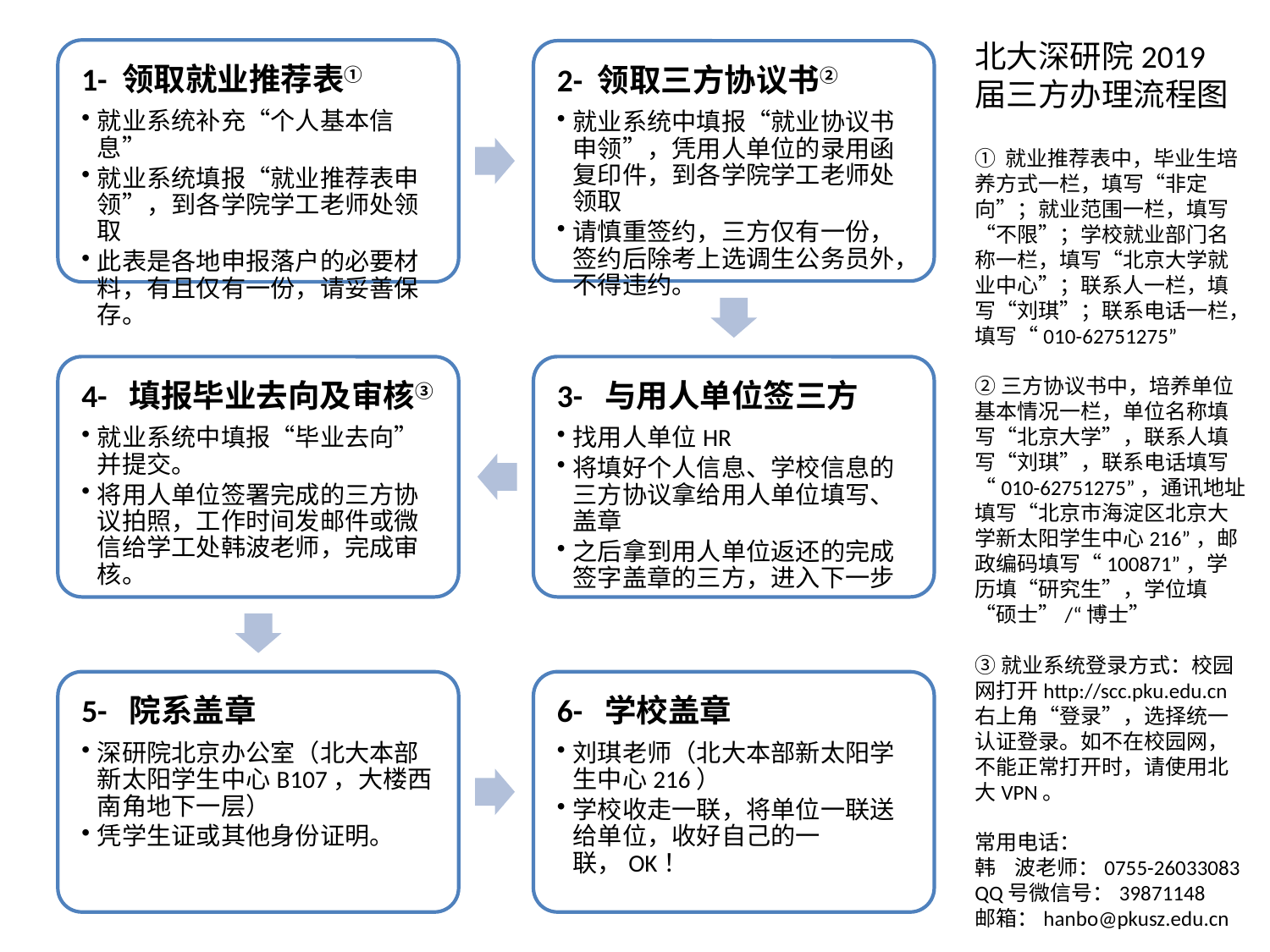

北大深研院2019届三方办理流程图
1- 领取就业推荐表①
就业系统补充“个人基本信息”
就业系统填报“就业推荐表申领”，到各学院学工老师处领取
此表是各地申报落户的必要材料，有且仅有一份，请妥善保存。

2- 领取三方协议书②
就业系统中填报“就业协议书申领”，凭用人单位的录用函复印件，到各学院学工老师处领取
请慎重签约，三方仅有一份，签约后除考上选调生公务员外，不得违约。

3-  与用人单位签三方
找用人单位HR
将填好个人信息、学校信息的三方协议拿给用人单位填写、盖章
之后拿到用人单位返还的完成签字盖章的三方，进入下一步

4-  填报毕业去向及审核③
就业系统中填报“毕业去向”并提交。
将用人单位签署完成的三方协议拍照，工作时间发邮件或微信给学工处韩波老师，完成审核。

5-  院系盖章
深研院北京办公室（北大本部新太阳学生中心B107，大楼西南角地下一层）
凭学生证或其他身份证明。

6-  学校盖章
刘琪老师（北大本部新太阳学生中心216）
学校收走一联，将单位一联送给单位，收好自己的一联，OK！
① 就业推荐表中，毕业生培养方式一栏，填写“非定向”；就业范围一栏，填写“不限”；学校就业部门名称一栏，填写“北京大学就业中心”；联系人一栏，填写“刘琪”；联系电话一栏，填写“010-62751275”

②三方协议书中，培养单位基本情况一栏，单位名称填写“北京大学”，联系人填写“刘琪”，联系电话填写“010-62751275”，通讯地址填写“北京市海淀区北京大学新太阳学生中心216”，邮政编码填写“100871”，学历填“研究生”，学位填“硕士”/“博士”

③就业系统登录方式：校园网打开http://scc.pku.edu.cn
右上角“登录”，选择统一认证登录。如不在校园网，不能正常打开时，请使用北大VPN。

常用电话：
韩    波老师：0755-26033083
QQ号微信号：39871148
邮箱：hanbo@pkusz.edu.cn